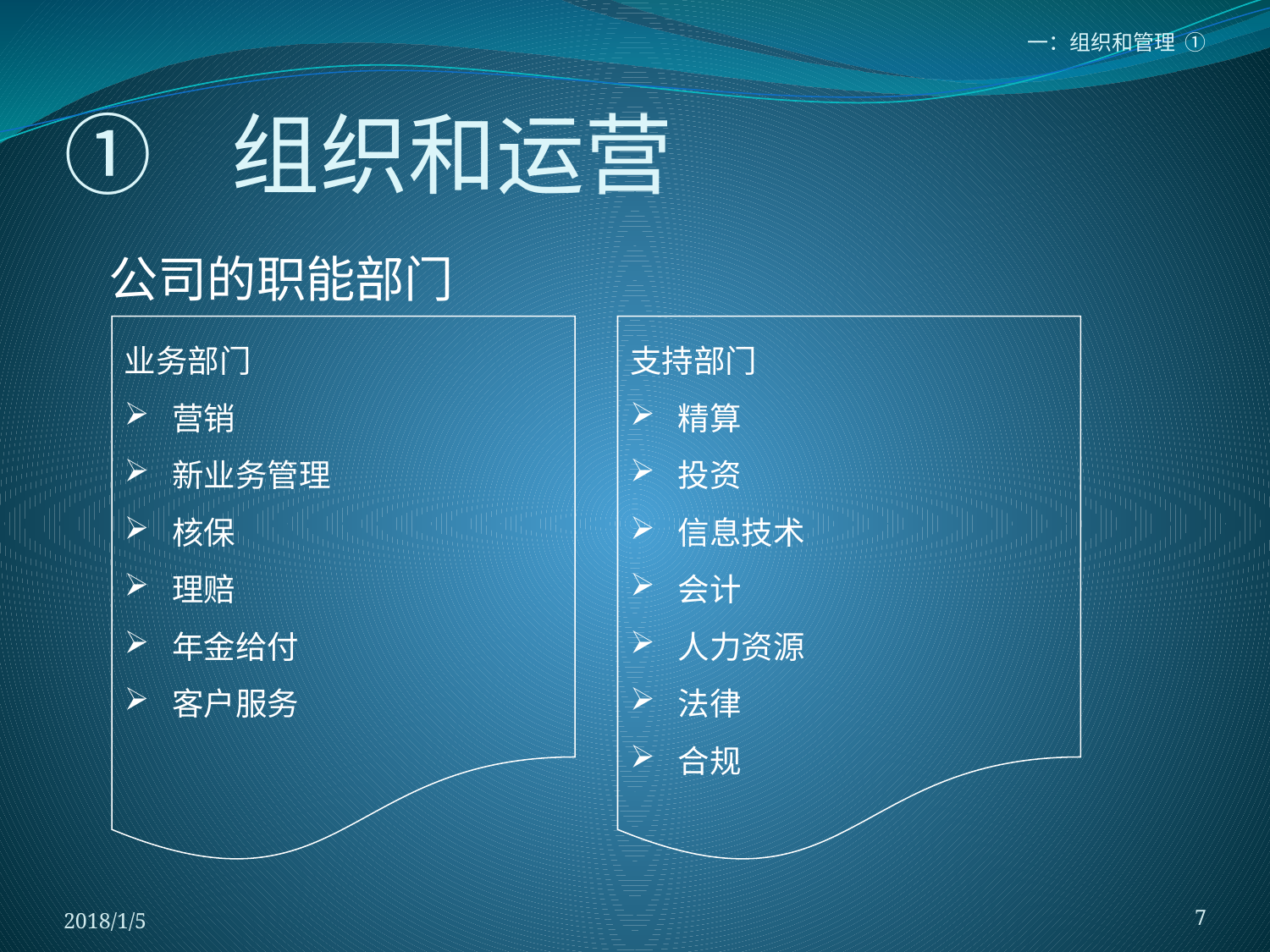

一：组织和管理  ①
# ①   组织和运营
公司的职能部门
业务部门
营销
新业务管理
核保
理赔
年金给付
客户服务
支持部门
精算
投资
信息技术
会计
人力资源
法律
合规
2018/1/5
7